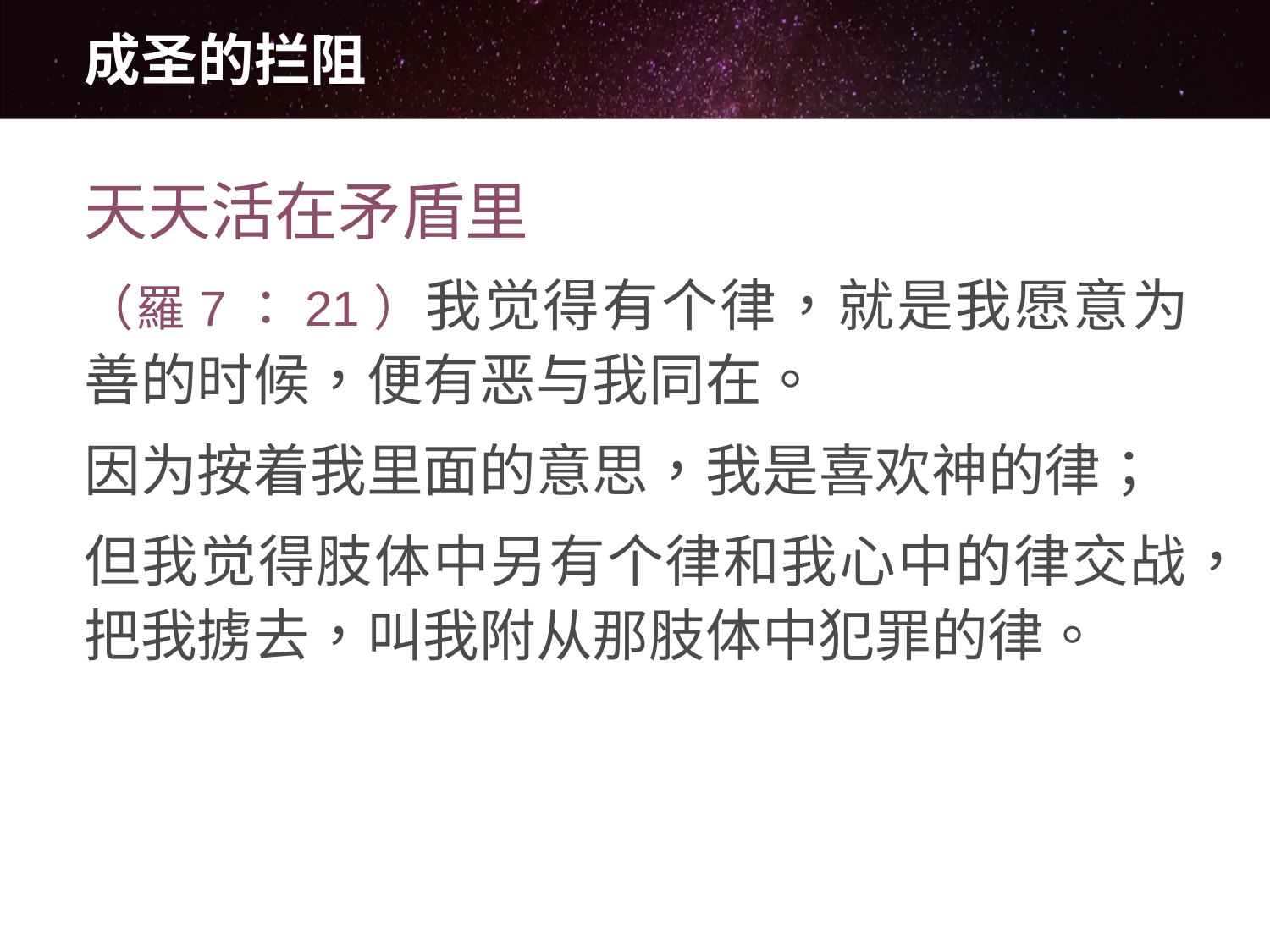

# 成圣的拦阻
天天活在矛盾里
（羅7：21）我觉得有个律，就是我愿意为善的时候，便有恶与我同在。
因为按着我里面的意思，我是喜欢神的律；
但我觉得肢体中另有个律和我心中的律交战，把我掳去，叫我附从那肢体中犯罪的律。